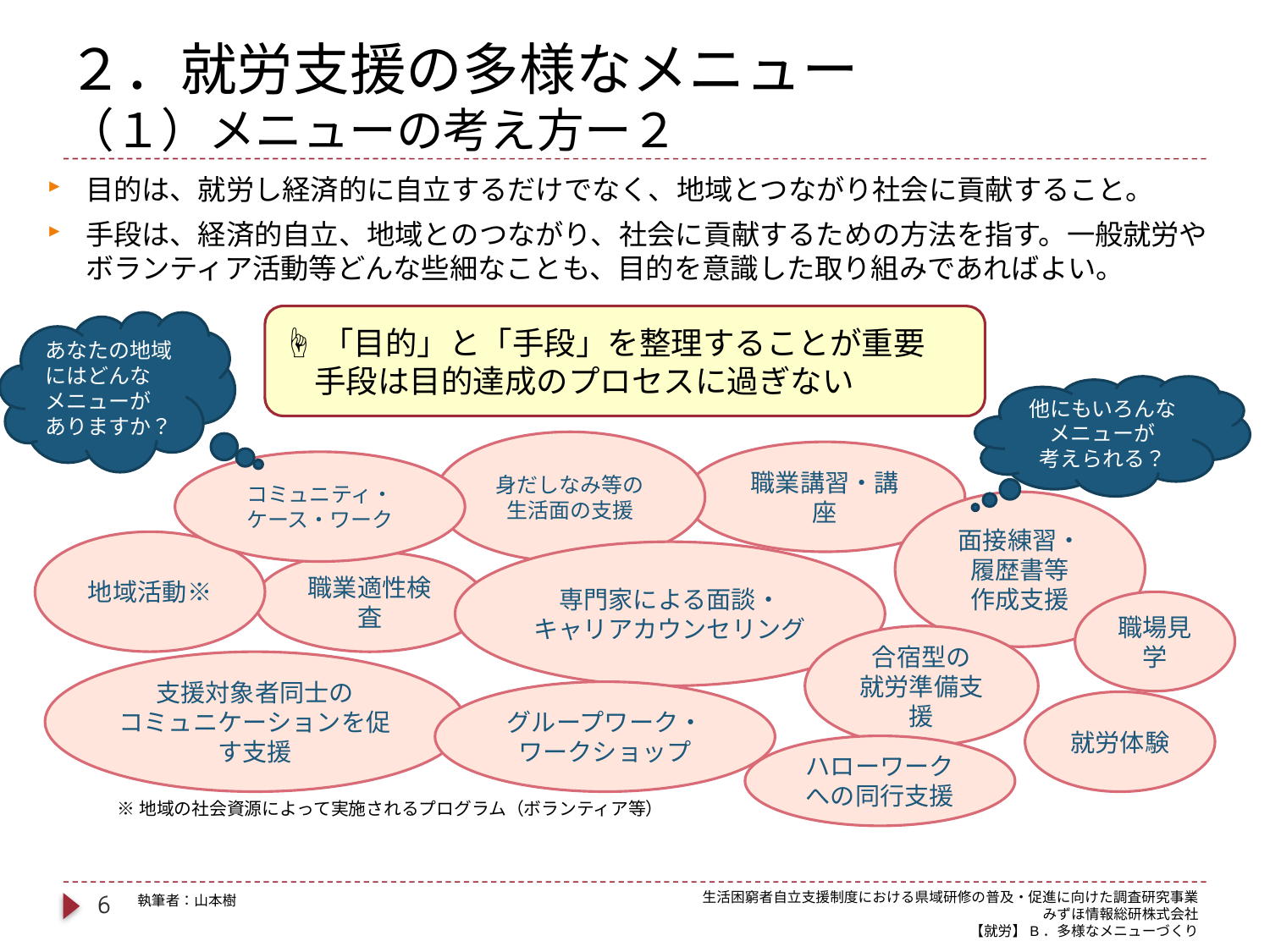

# ２．就労支援の多様なメニュー （１）メニューの考え方ー２
目的は、就労し経済的に自立するだけでなく、地域とつながり社会に貢献すること。
手段は、経済的自立、地域とのつながり、社会に貢献するための方法を指す。一般就労やボランティア活動等どんな些細なことも、目的を意識した取り組みであればよい。

☝「目的」と「手段」を整理することが重要
　手段は目的達成のプロセスに過ぎない
あなたの地域にはどんな　メニューが　ありますか？
職業講習・講座
身だしなみ等の
生活面の支援
他にもいろんなメニューが
考えられる？
面接練習・
履歴書等
作成支援
コミュニティ・ケース・ワーク
職業適性検査
地域活動※
専門家による面談・
キャリアカウンセリング
職場見学
合宿型の
就労準備支援
就労体験
支援対象者同士の
コミュニケーションを促す支援
グループワーク・ワークショップ
ハローワークへの同行支援
※地域の社会資源によって実施されるプログラム（ボランティア等）
6
生活困窮者自立支援制度における県域研修の普及・促進に向けた調査研究事業
みずほ情報総研株式会社
【就労】B．多様なメニューづくり
執筆者：山本樹